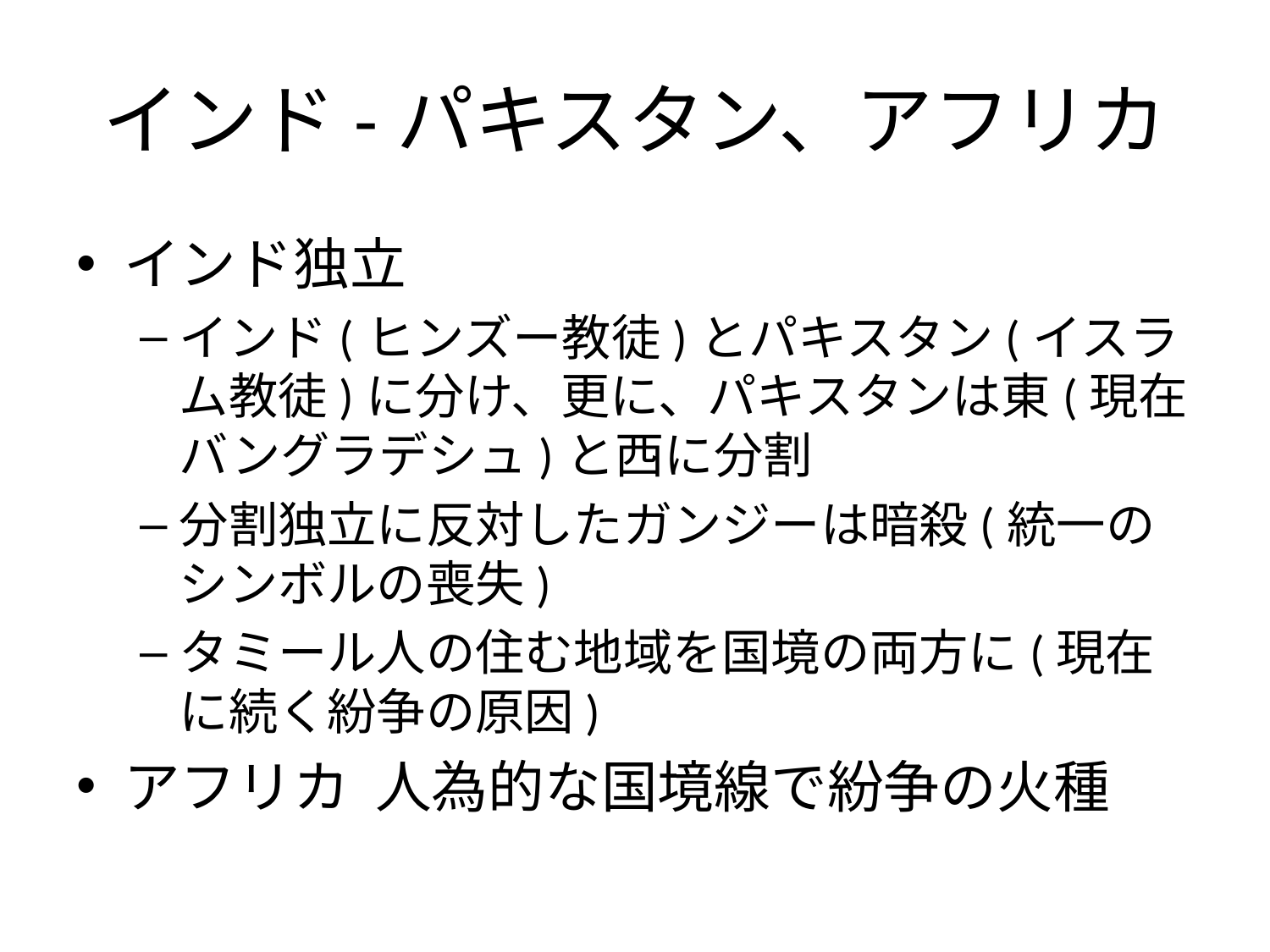

# インド-パキスタン、アフリカ
インド独立
インド(ヒンズー教徒)とパキスタン(イスラム教徒)に分け、更に、パキスタンは東(現在バングラデシュ)と西に分割
分割独立に反対したガンジーは暗殺(統一のシンボルの喪失)
タミール人の住む地域を国境の両方に(現在に続く紛争の原因)
アフリカ  人為的な国境線で紛争の火種